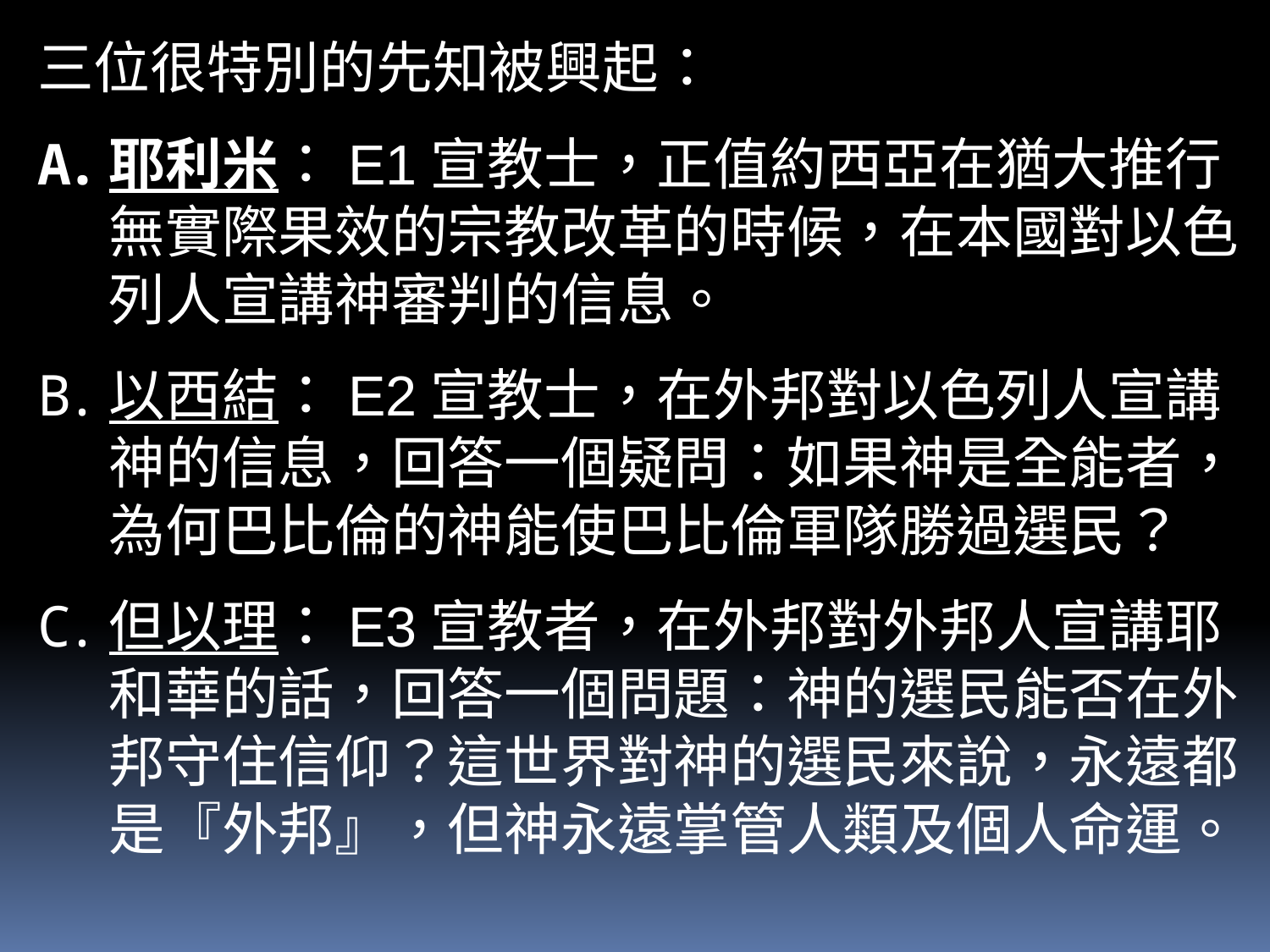

三位很特別的先知被興起：
耶利米：E1宣教士，正值約西亞在猶大推行無實際果效的宗教改革的時候，在本國對以色列人宣講神審判的信息。
以西結：E2宣教士，在外邦對以色列人宣講神的信息，回答一個疑問：如果神是全能者，為何巴比倫的神能使巴比倫軍隊勝過選民？
但以理：E3宣教者，在外邦對外邦人宣講耶和華的話，回答一個問題：神的選民能否在外邦守住信仰？這世界對神的選民來說，永遠都是『外邦』，但神永遠掌管人類及個人命運。